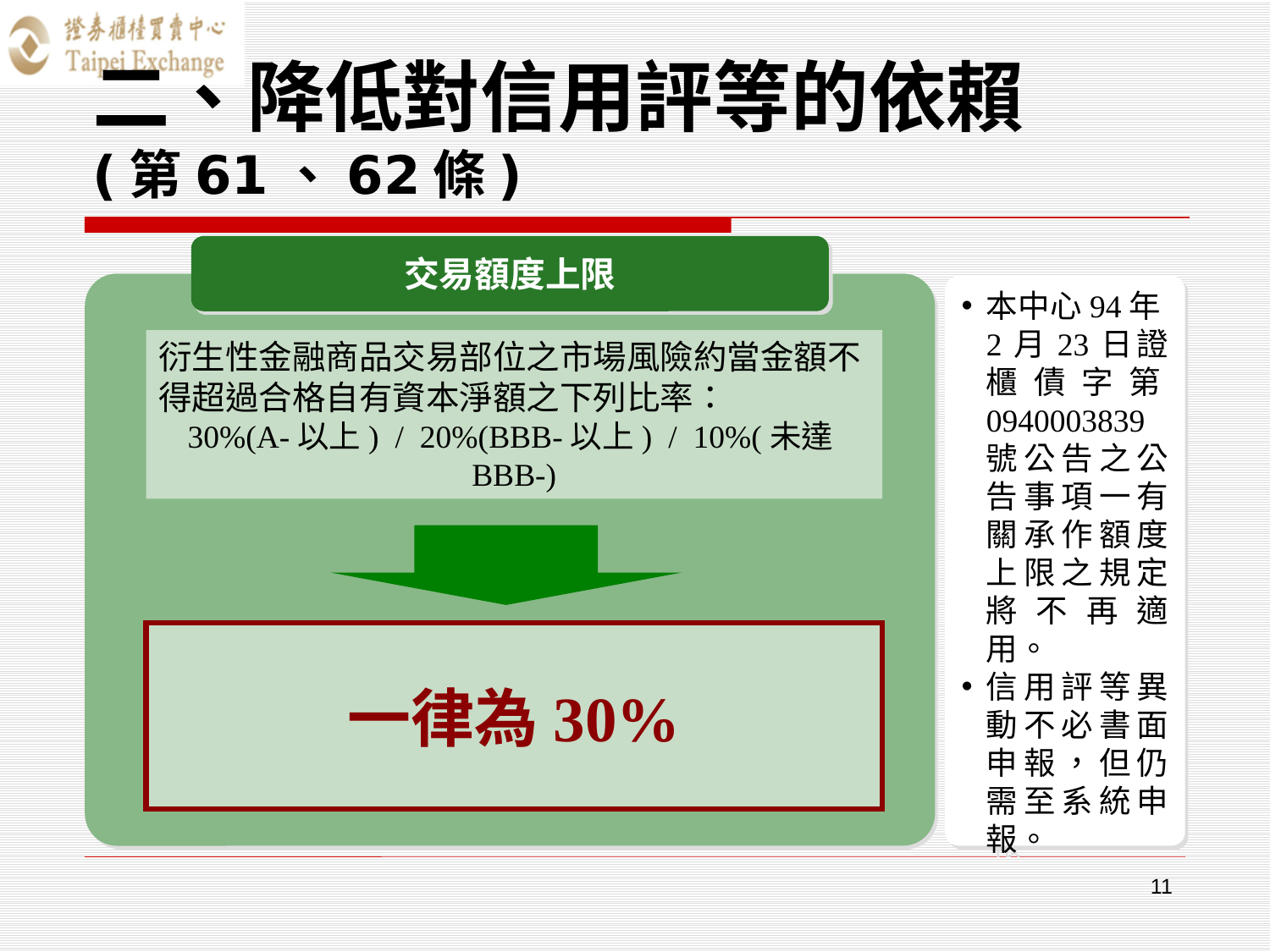

# 二、降低對信用評等的依賴 (第61、62條)
交易額度上限

本中心94年2月23日證櫃債字第0940003839號公告之公告事項一有關承作額度上限之規定將不再適用。
信用評等異動不必書面申報，但仍需至系統申報。
衍生性金融商品交易部位之市場風險約當金額不得超過合格自有資本淨額之下列比率：
30%(A-以上)  /  20%(BBB-以上)  /  10%(未達BBB-)

一律為30%
11